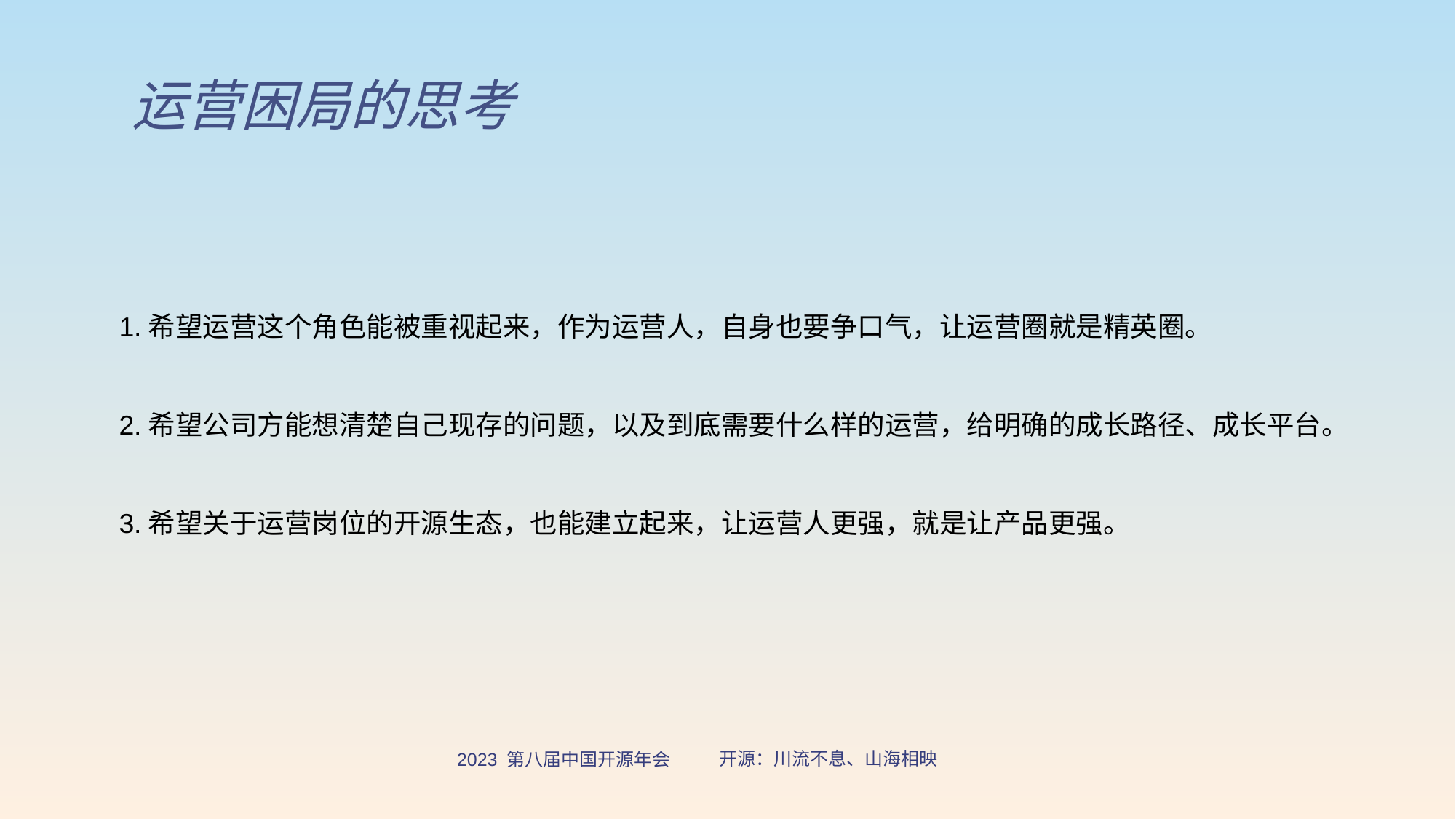

运营困局的思考
1.希望运营这个角色能被重视起来，作为运营人，自身也要争口气，让运营圈就是精英圈。
2.希望公司方能想清楚自己现存的问题，以及到底需要什么样的运营，给明确的成长路径、成长平台。
3.希望关于运营岗位的开源生态，也能建立起来，让运营人更强，就是让产品更强。